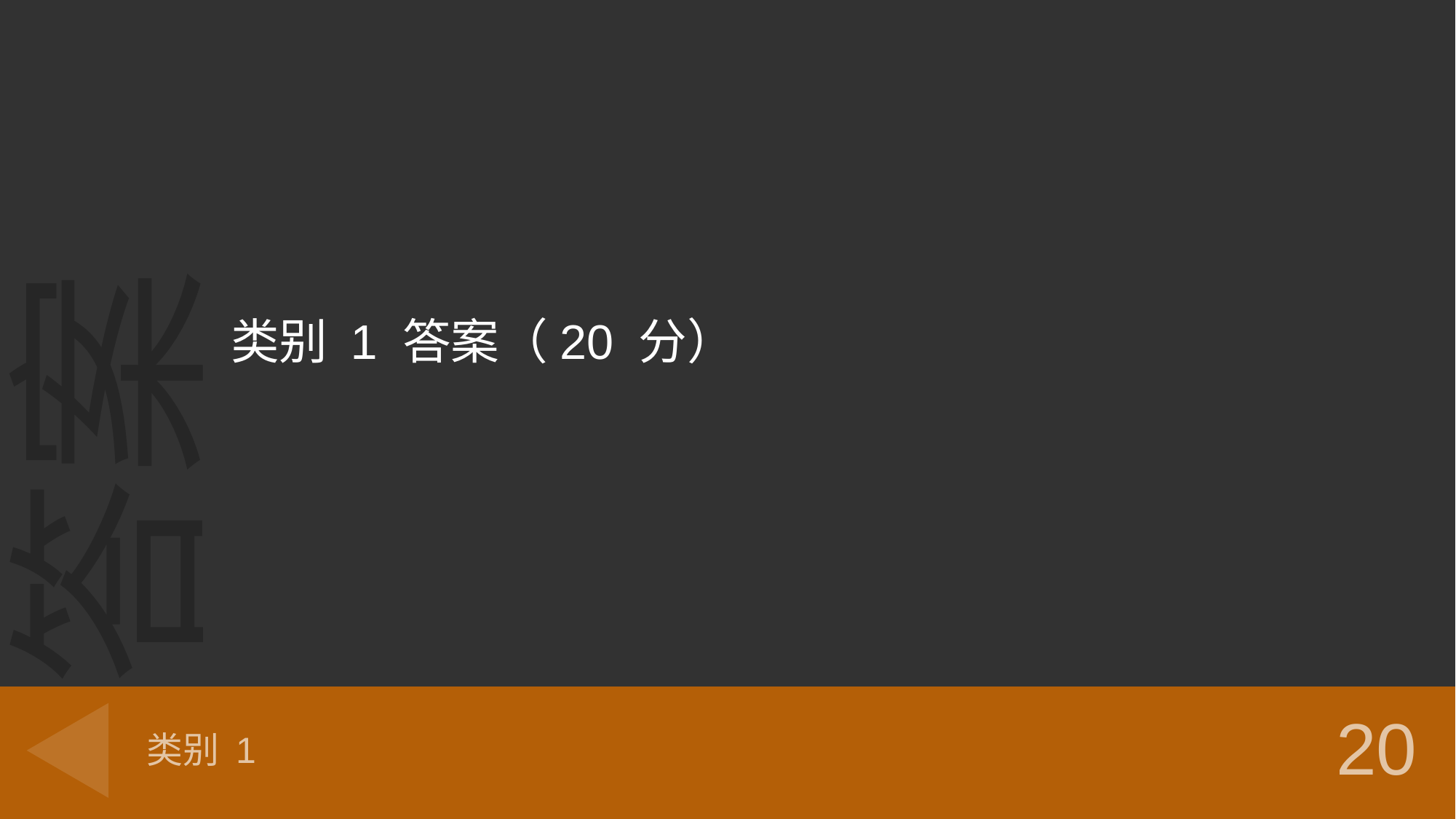

类别 1 答案（20 分）
# 类别 1
20